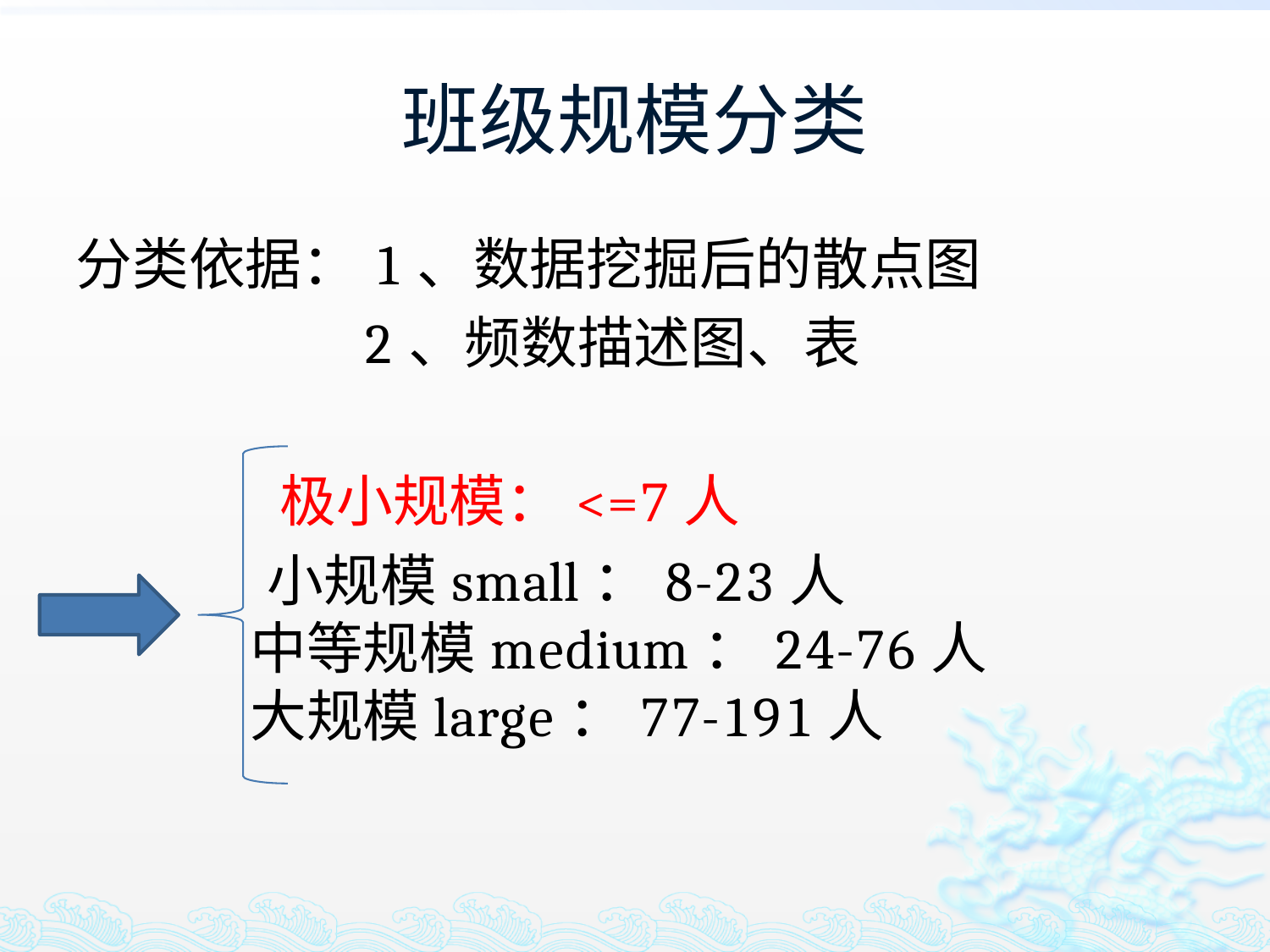

# 班级规模分类
分类依据：1、数据挖掘后的散点图
                       2、频数描述图、表

               极小规模：<=7人
              小规模small：8-23人
          中等规模medium：24-76人
          大规模large：77-191人